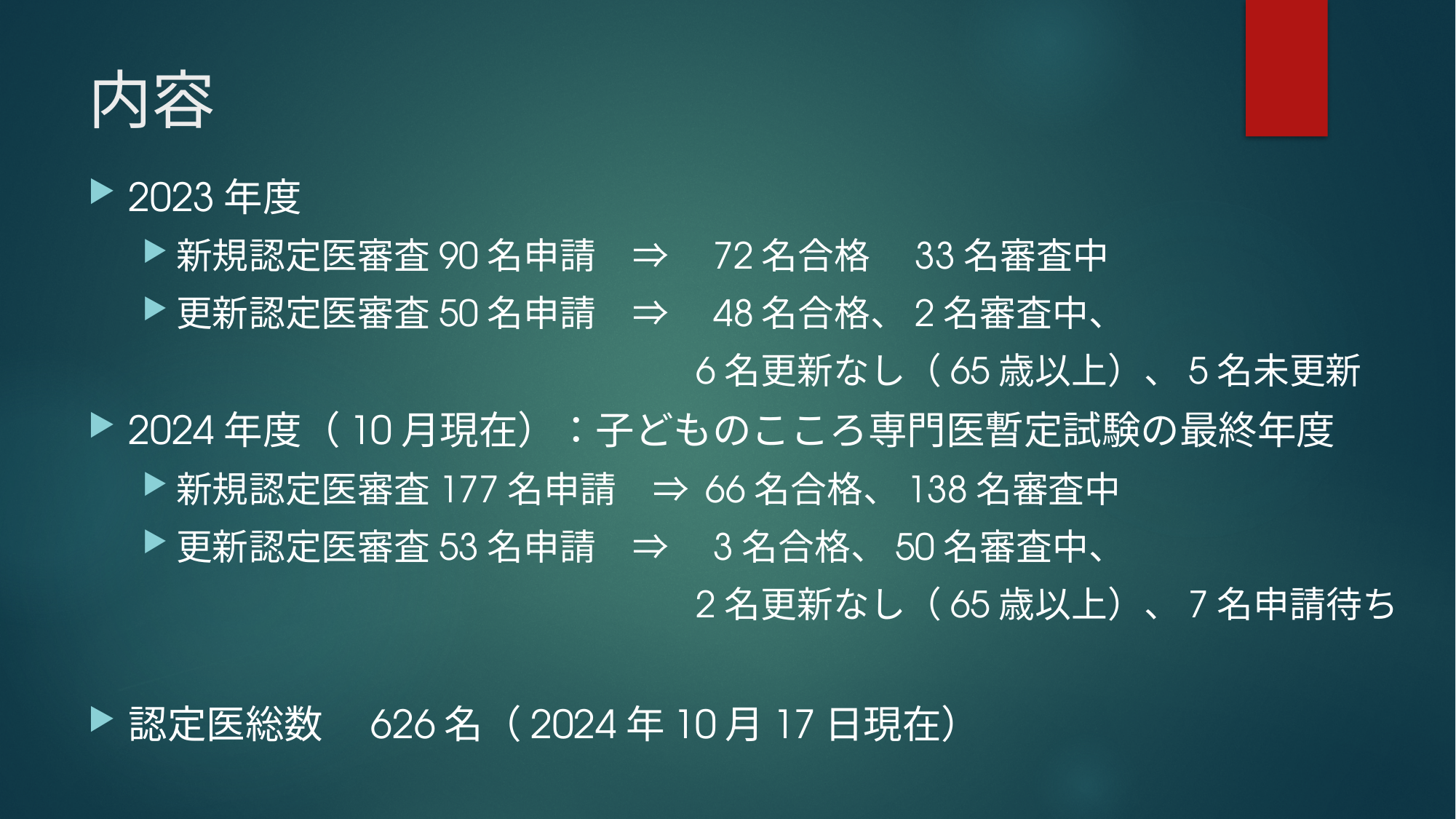

# 内容
2023年度
新規認定医審査90名申請　⇒　72名合格　33名審査中
更新認定医審査50名申請　⇒　48名合格、2名審査中、
　　　　　　　　　　　　　　　6名更新なし（65歳以上）、5名未更新
2024年度（10月現在）：子どものこころ専門医暫定試験の最終年度
新規認定医審査177名申請　⇒ 66名合格、138名審査中
更新認定医審査53名申請　⇒　3名合格、50名審査中、
　　　　　　　　　　　　　　　2名更新なし（65歳以上）、7名申請待ち

認定医総数　626名（2024年10月17日現在）